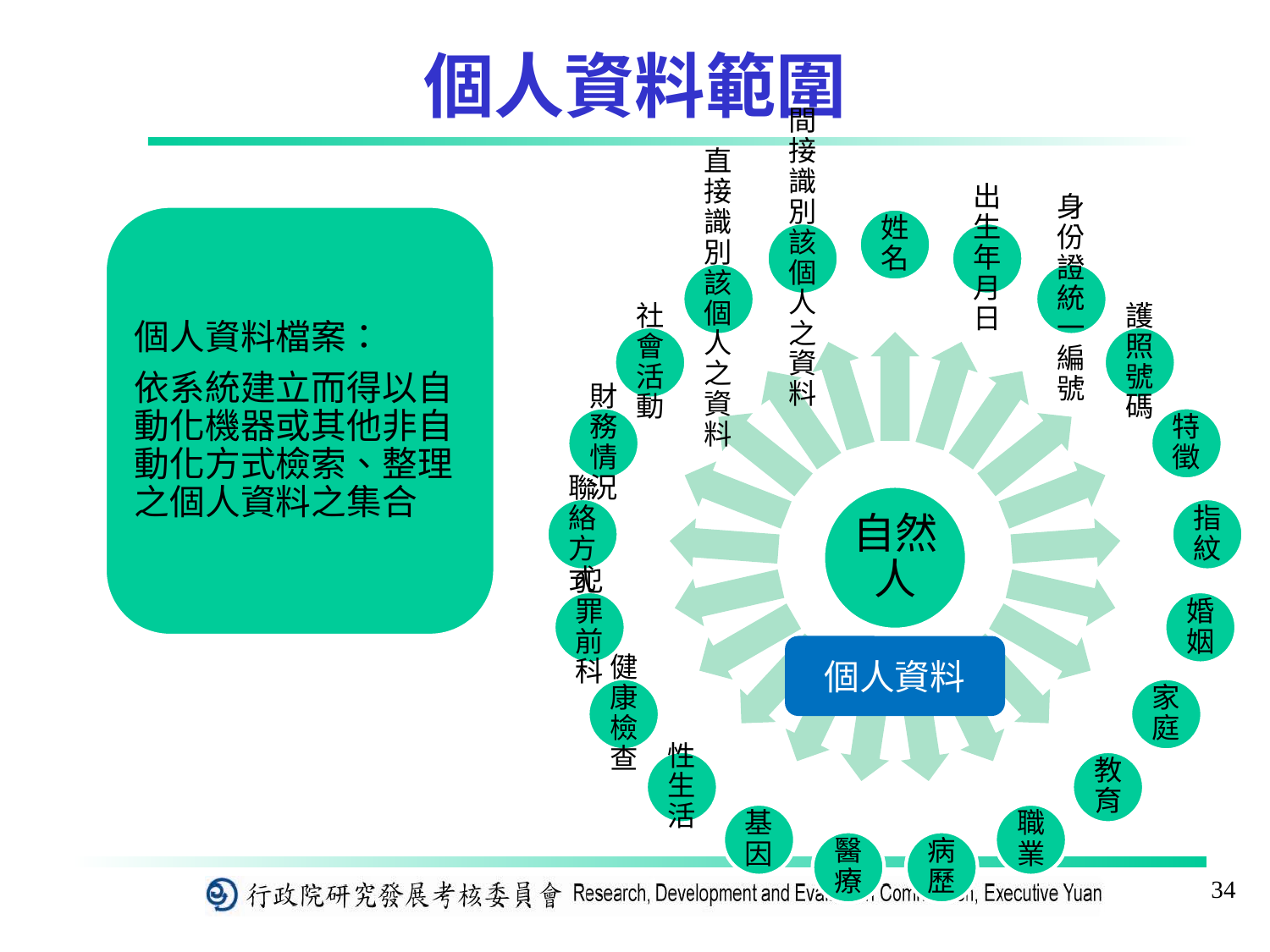

個人資料範圍
個人資料檔案：
依系統建立而得以自動化機器或其他非自動化方式檢索、整理之個人資料之集合
自然人

姓名

出生年月日

身份證統一編號

護照號碼

特徵

指紋

婚姻

家庭

教育

職業

病歷

醫療

基因

性生活

健康檢查

犯罪前科

聯絡方式

財務情況

社會活動

直接識別該個人之資料

間接識別該個人之資料
個人資料
34